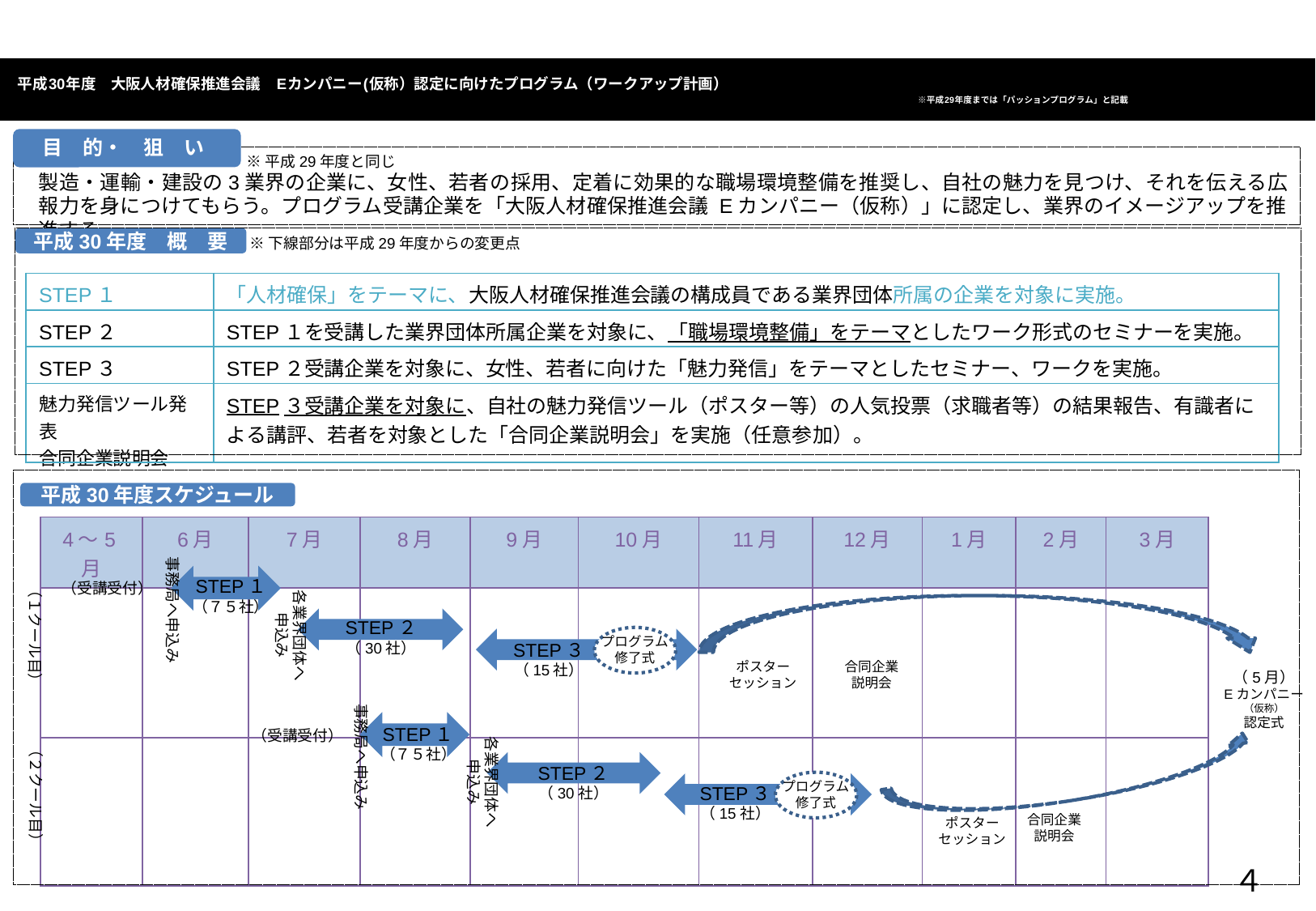

平成30年度　大阪人材確保推進会議　Eカンパニー(仮称）認定に向けたプログラム（ワークアップ計画）
　　　　　　　　　　　　　　　　　　　　　　　　　　　　　　　　　　　　　　　　　　　　　　　　　　　　　　　　　　　　　　　　　　　※平成29年度までは「パッションプログラム」と記載
目　的・　狙　い

※平成29年度と同じ

製造・運輸・建設の3業界の企業に、女性、若者の採用、定着に効果的な職場環境整備を推奨し、自社の魅力を見つけ、それを伝える広報力を身につけてもらう。プログラム受講企業を「大阪人材確保推進会議 Eカンパニー（仮称）」に認定し、業界のイメージアップを推進する。
※下線部分は平成29年度からの変更点

平成30年度　概　要
| STEP１ | 「人材確保」をテーマに、大阪人材確保推進会議の構成員である業界団体所属の企業を対象に実施。 |
| --- | --- |
| STEP２ | STEP１を受講した業界団体所属企業を対象に、「職場環境整備」をテーマとしたワーク形式のセミナーを実施。 |
| STEP３ | STEP２受講企業を対象に、女性、若者に向けた「魅力発信」をテーマとしたセミナー、ワークを実施。 |
| 魅力発信ツール発表 合同企業説明会 | STEP３受講企業を対象に、自社の魅力発信ツール（ポスター等）の人気投票（求職者等）の結果報告、有識者による講評、若者を対象とした「合同企業説明会」を実施（任意参加）。 |

平成30年度スケジュール
| 4～5月 | 6月 | 7月 | 8月 | 9月 | 10月 | 11月 | 12月 | 1月 | 2月 | 3月 |
| --- | --- | --- | --- | --- | --- | --- | --- | --- | --- | --- |
|  |  |  |  |  |  |  |  |  |  |  |
|  |  |  |  |  |  |  |  |  |  |  |
事務局へ申込み

STEP１
（７５社）
（１クール目）
（受講受付）
各業界団体へ
申込み

STEP２
（30社）
プログラム
修了式

STEP３
（15社）
ポスター
セッション
合同企業
説明会
（5月）
Eカンパニー
（仮称）
認定式
事務局へ申込み

STEP１
（７５社）
（受講受付）
各業界団体へ
申込み
（２クール目）

STEP２
（30社）

プログラム
修了式

STEP３
（15社）
合同企業
説明会
ポスター
セッション
４